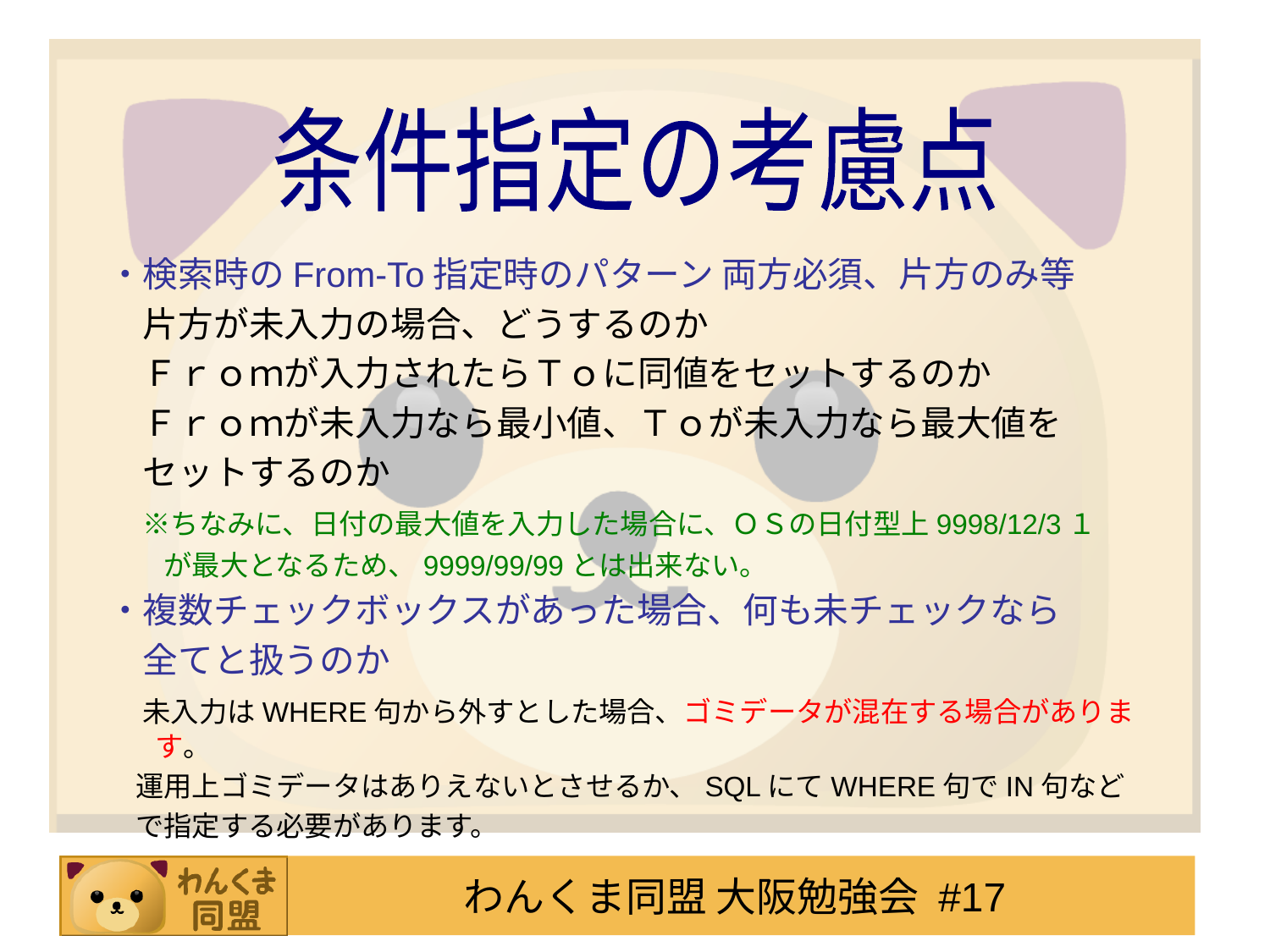

条件指定の考慮点
・検索時のFrom-To指定時のパターン 両方必須、片方のみ等
　片方が未入力の場合、どうするのか
　Ｆｒｏｍが入力されたらＴｏに同値をセットするのか
　Ｆｒｏｍが未入力なら最小値、Ｔｏが未入力なら最大値を
　セットするのか
　※ちなみに、日付の最大値を入力した場合に、ＯＳの日付型上9998/12/3１
　　が最大となるため、9999/99/99とは出来ない。
・複数チェックボックスがあった場合、何も未チェックなら
　全てと扱うのか
　未入力はWHERE句から外すとした場合、ゴミデータが混在する場合があります。
　運用上ゴミデータはありえないとさせるか、SQLにてWHERE句でIN句など
　で指定する必要があります。